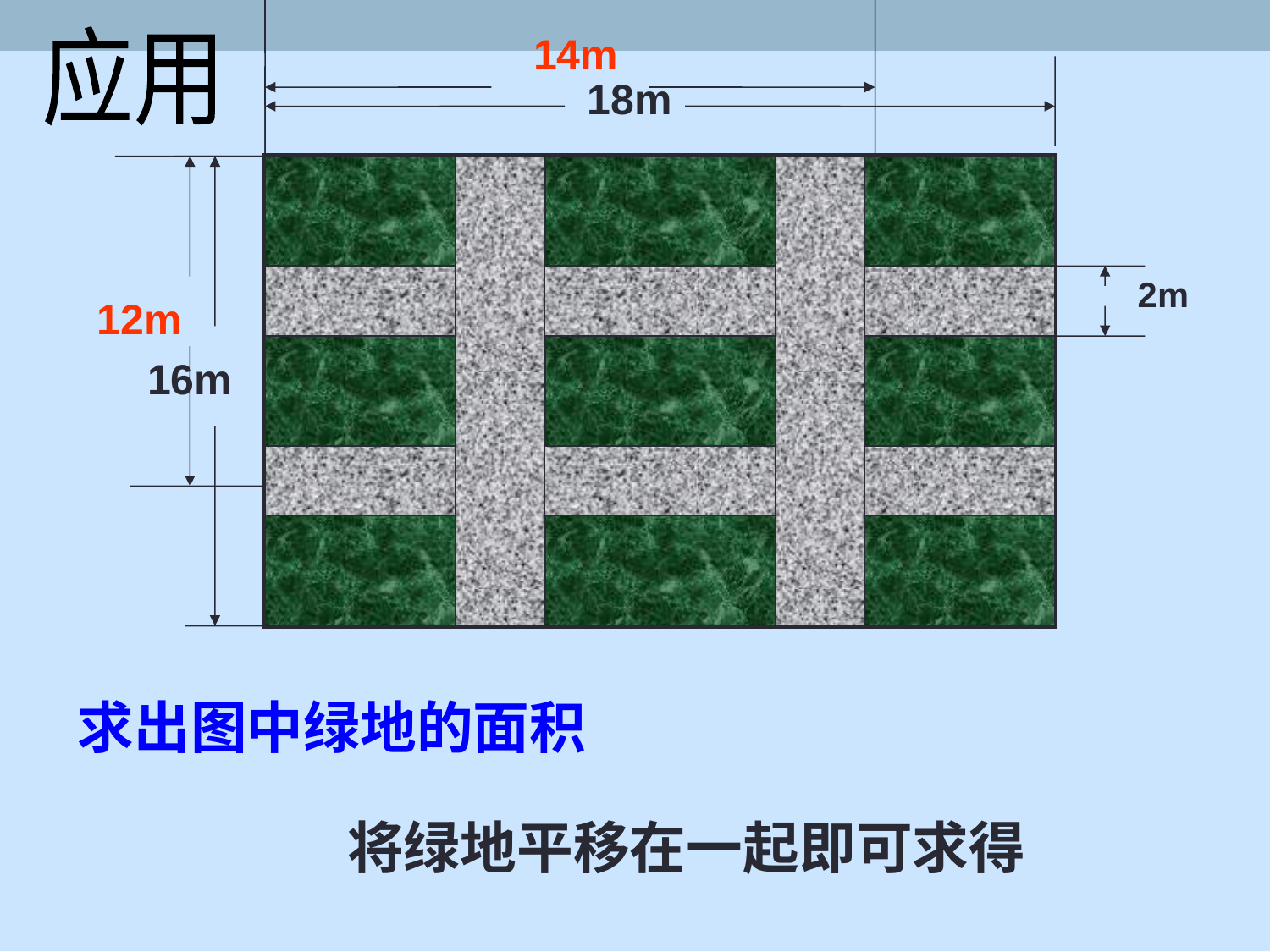

14m

应用

18m

12m

16m

2m

求出图中绿地的面积
将绿地平移在一起即可求得